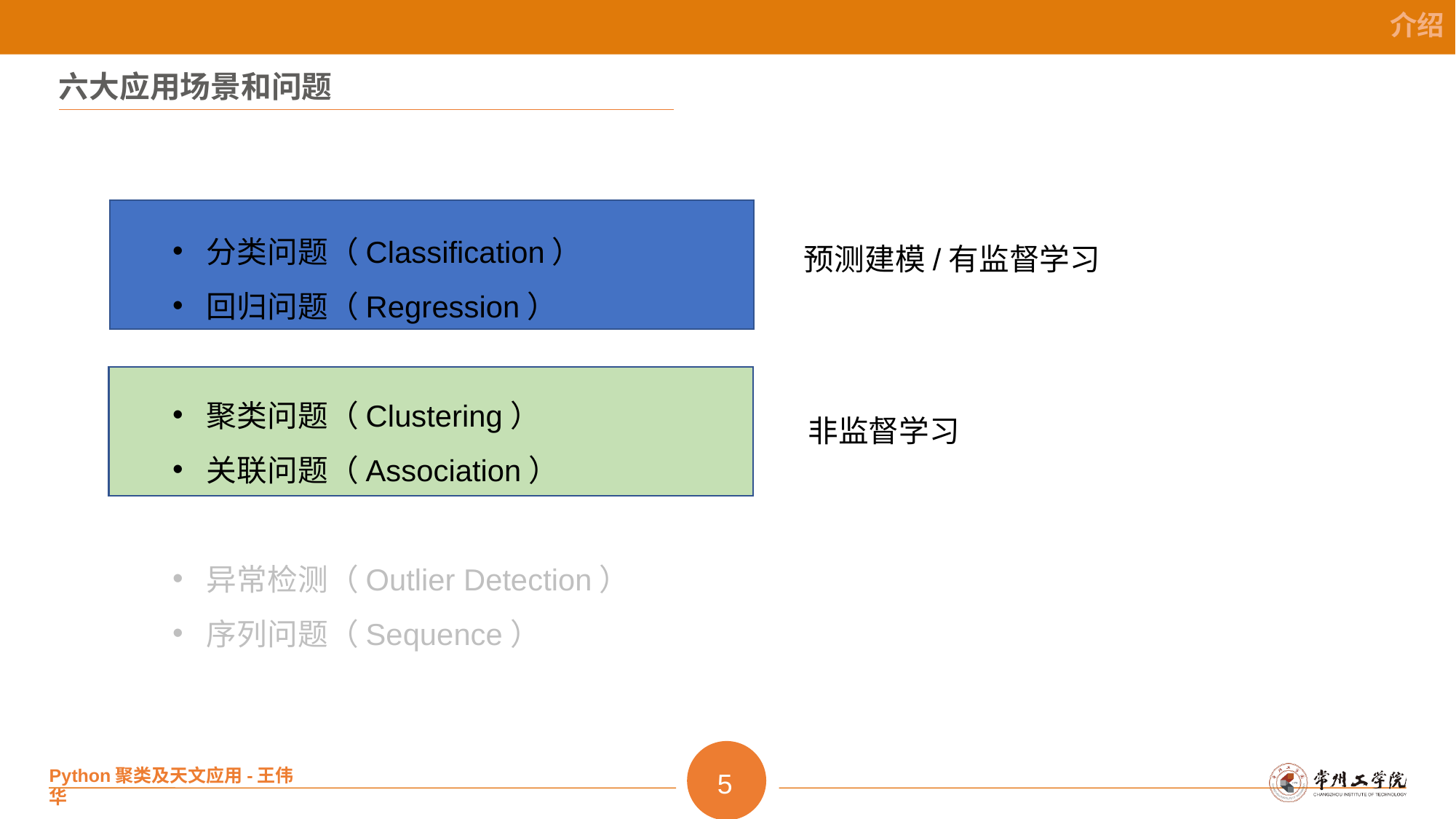

介绍
六大应用场景和问题

预测建模/有监督学习
分类问题（Classification）
回归问题（Regression）

聚类问题（Clustering）
关联问题（Association）

异常检测（Outlier Detection）
序列问题（Sequence）

非监督学习